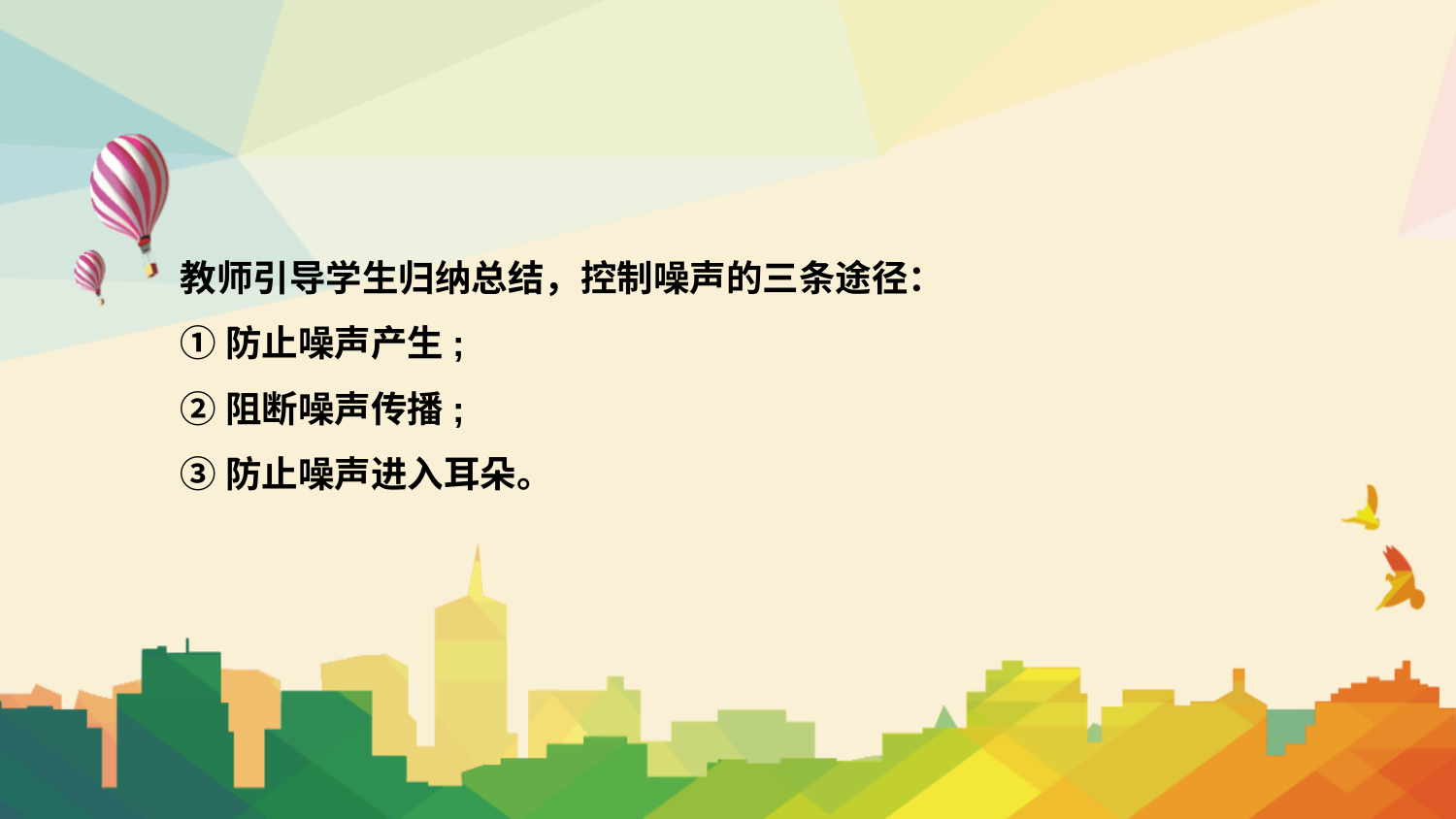

教师引导学生归纳总结，控制噪声的三条途径：
①防止噪声产生;
②阻断噪声传播;
③防止噪声进入耳朵。